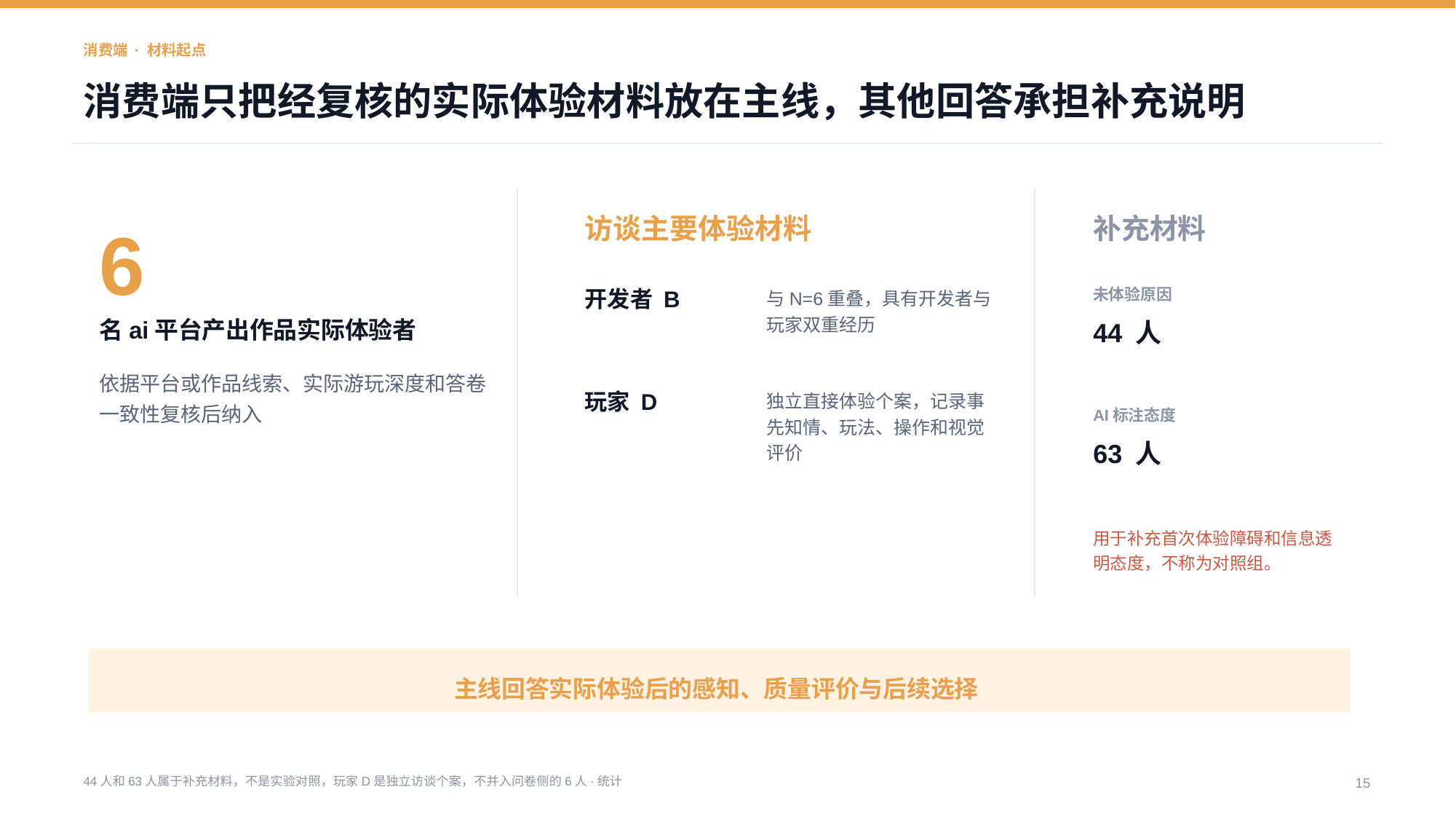

消费端 · 材料起点
消费端只把经复核的实际体验材料放在主线，其他回答承担补充说明

6
访谈主要体验材料
补充材料
开发者 B
与N=6重叠，具有开发者与玩家双重经历
未体验原因
名ai平台产出作品实际体验者
44 人
依据平台或作品线索、实际游玩深度和答卷一致性复核后纳入
玩家 D
独立直接体验个案，记录事先知情、玩法、操作和视觉评价
AI标注态度
63 人
用于补充首次体验障碍和信息透明态度，不称为对照组。

主线回答实际体验后的感知、质量评价与后续选择
44人和63人属于补充材料，不是实验对照，玩家D是独立访谈个案，不并入问卷侧的6人·统计
15